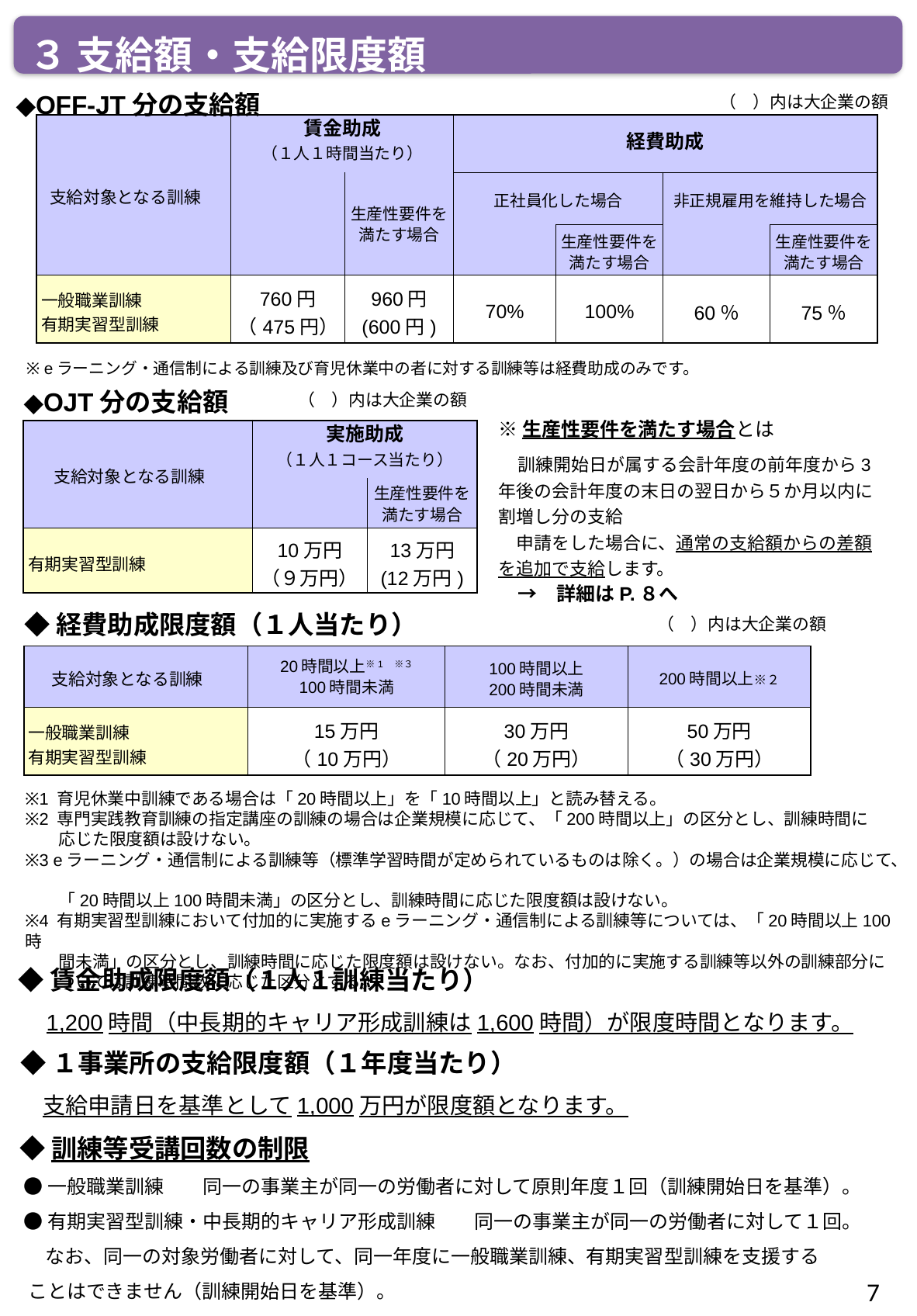

３ 支給額・支給限度額
◆OFF-JT分の支給額
（　）内は大企業の額
| 支給対象となる訓練 | 賃金助成 （１人１時間当たり） |  | 経費助成 |  |  |  |
| --- | --- | --- | --- | --- | --- | --- |
|  |  | 生産性要件を満たす場合 | 正社員化した場合 |  | 非正規雇用を維持した場合 |  |
|  |  |  |  | 生産性要件を満たす場合 |  | 生産性要件を満たす場合 |
| 一般職業訓練 有期実習型訓練 | 760円 （475円） | 960円 (600円) | 70% | 100% | 60％ | 75％ |
※ eラーニング・通信制による訓練及び育児休業中の者に対する訓練等は経費助成のみです。
◆OJT分の支給額
（　）内は大企業の額
※生産性要件を満たす場合とは
　訓練開始日が属する会計年度の前年度から3年後の会計年度の末日の翌日から５か月以内に割増し分の支給
　申請をした場合に、通常の支給額からの差額を追加で支給します。
　→　詳細はP.８へ
| 支給対象となる訓練 | 実施助成 （１人１コース当たり） |  |
| --- | --- | --- |
|  |  | 生産性要件を満たす場合 |
| 有期実習型訓練 | 10万円 （９万円） | 13万円 (12万円) |
◆経費助成限度額（１人当たり）
（　）内は大企業の額
| 支給対象となる訓練 | 20時間以上※1　※３ 100時間未満 | 100時間以上 200時間未満 | 200時間以上※２ |
| --- | --- | --- | --- |
| 一般職業訓練 有期実習型訓練 | 15万円 （10万円） | 30万円 （20万円） | 50万円 （30万円） |
※1 育児休業中訓練である場合は「20時間以上」を「10時間以上」と読み替える。
※2 専門実践教育訓練の指定講座の訓練の場合は企業規模に応じて、「200時間以上」の区分とし、訓練時間に
　　応じた限度額は設けない。
※3 eラーニング・通信制による訓練等（標準学習時間が定められているものは除く。）の場合は企業規模に応じて、
　　「20時間以上100時間未満」の区分とし、訓練時間に応じた限度額は設けない。
※4 有期実習型訓練において付加的に実施するeラーニング・通信制による訓練等については、「20時間以上100時
　　間未満」の区分とし、訓練時間に応じた限度額は設けない。なお、付加的に実施する訓練等以外の訓練部分に
　　ついては訓練時間数に応じた区分とする。

◆賃金助成限度額（１人１訓練当たり）
　1,200時間（中長期的キャリア形成訓練は1,600時間）が限度時間となります。

◆１事業所の支給限度額（１年度当たり）
　支給申請日を基準として1,000万円が限度額となります。

◆訓練等受講回数の制限
 ●一般職業訓練　　同一の事業主が同一の労働者に対して原則年度１回（訓練開始日を基準）。
 ●有期実習型訓練・中長期的キャリア形成訓練　　同一の事業主が同一の労働者に対して１回。
     なお、同一の対象労働者に対して、同一年度に一般職業訓練、有期実習型訓練を支援する
  ことはできません（訓練開始日を基準）。
7